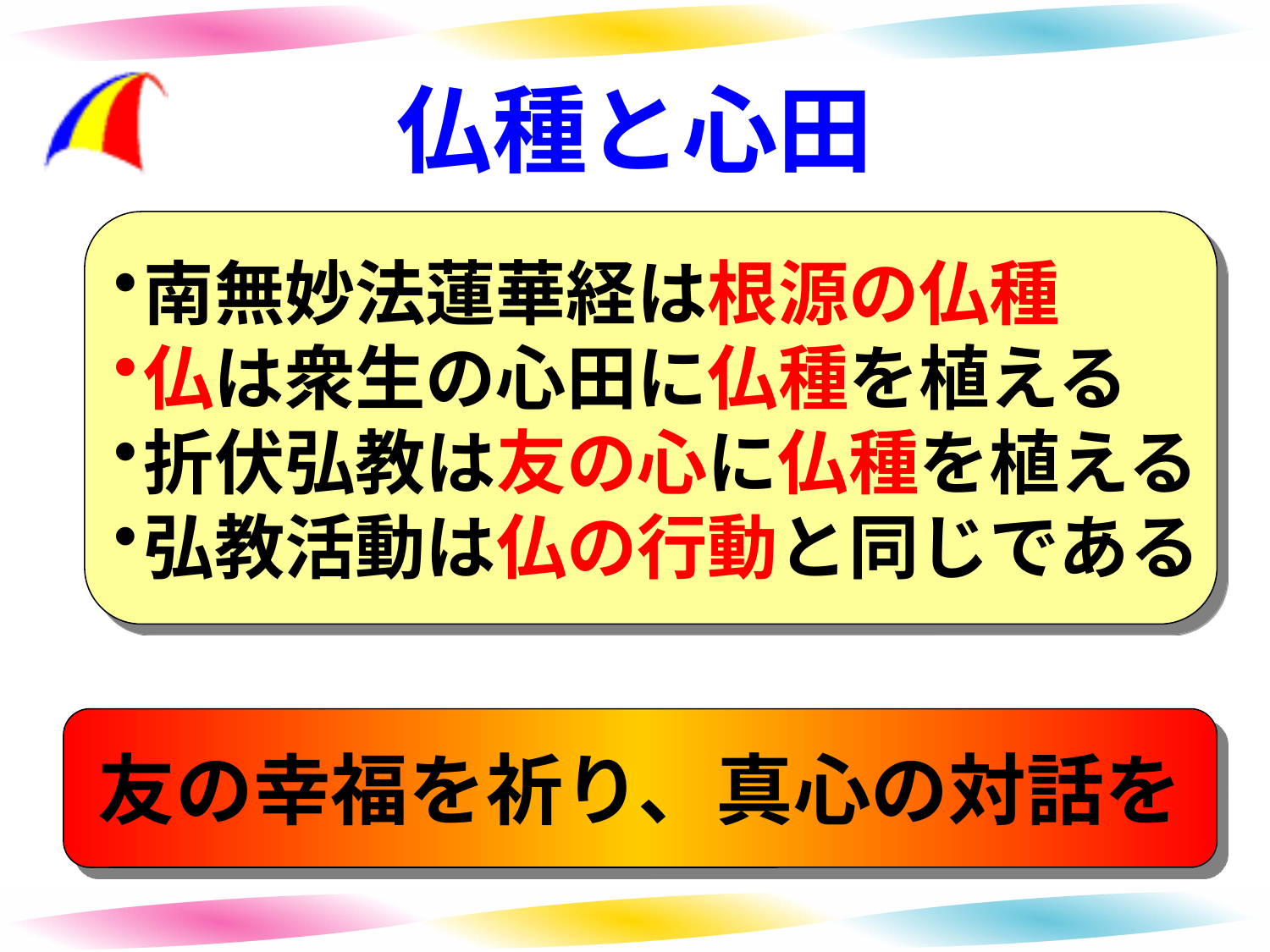

# 仏種と心田
南無妙法蓮華経は根源の仏種
仏は衆生の心田に仏種を植える
折伏弘教は友の心に仏種を植える
弘教活動は仏の行動と同じである
友の幸福を祈り、真心の対話を